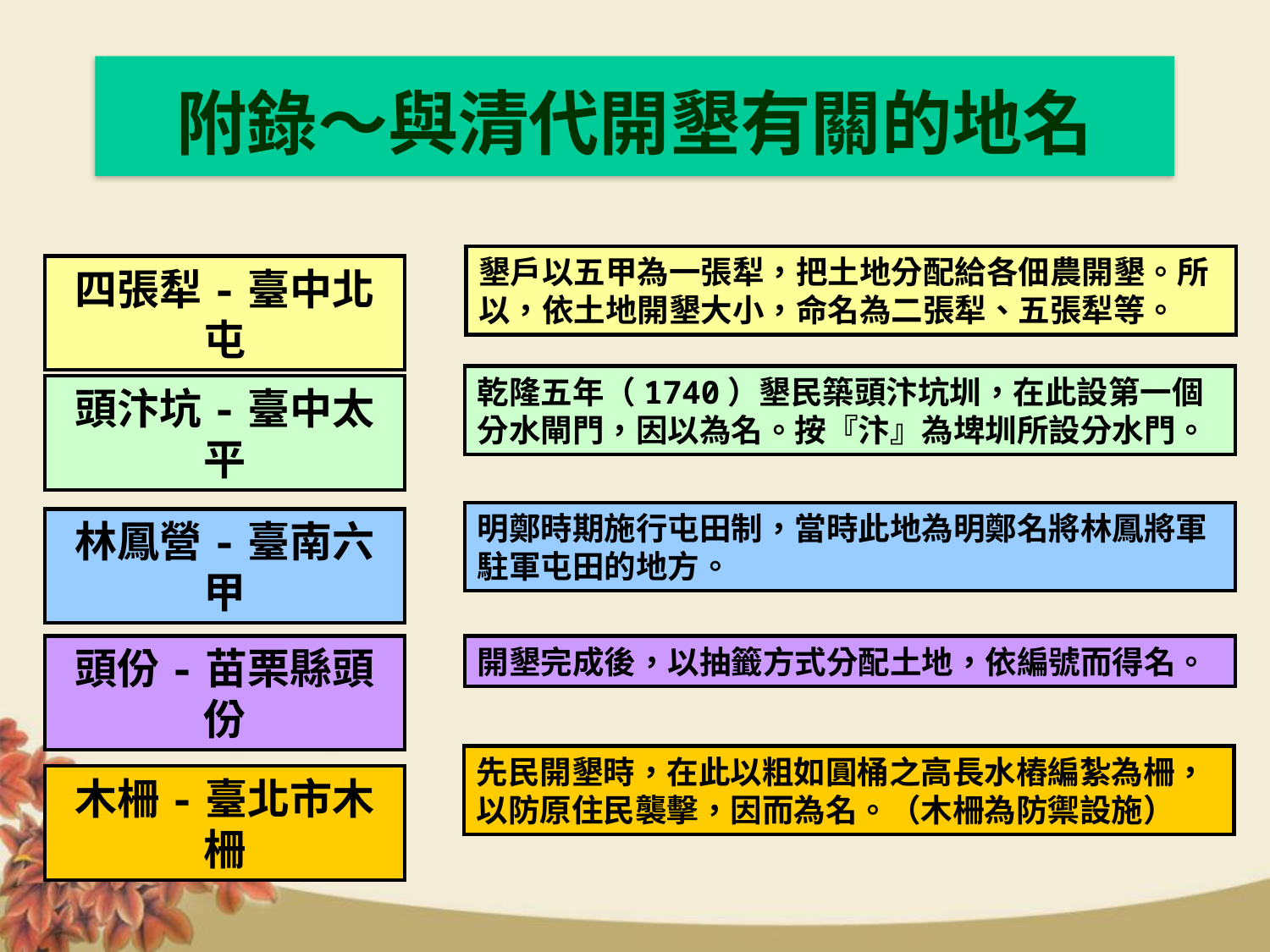

# 附錄～與清代開墾有關的地名
墾戶以五甲為一張犁，把土地分配給各佃農開墾。所以，依土地開墾大小，命名為二張犁、五張犁等。
四張犁-臺中北屯
乾隆五年（1740）墾民築頭汴坑圳，在此設第一個分水閘門，因以為名。按『汴』為埤圳所設分水門。
頭汴坑-臺中太平
明鄭時期施行屯田制，當時此地為明鄭名將林鳳將軍駐軍屯田的地方。
林鳳營-臺南六甲
頭份-苗栗縣頭份
開墾完成後，以抽籤方式分配土地，依編號而得名。
先民開墾時，在此以粗如圓桶之高長水樁編紮為柵，以防原住民襲擊，因而為名。（木柵為防禦設施）
木柵-臺北市木柵